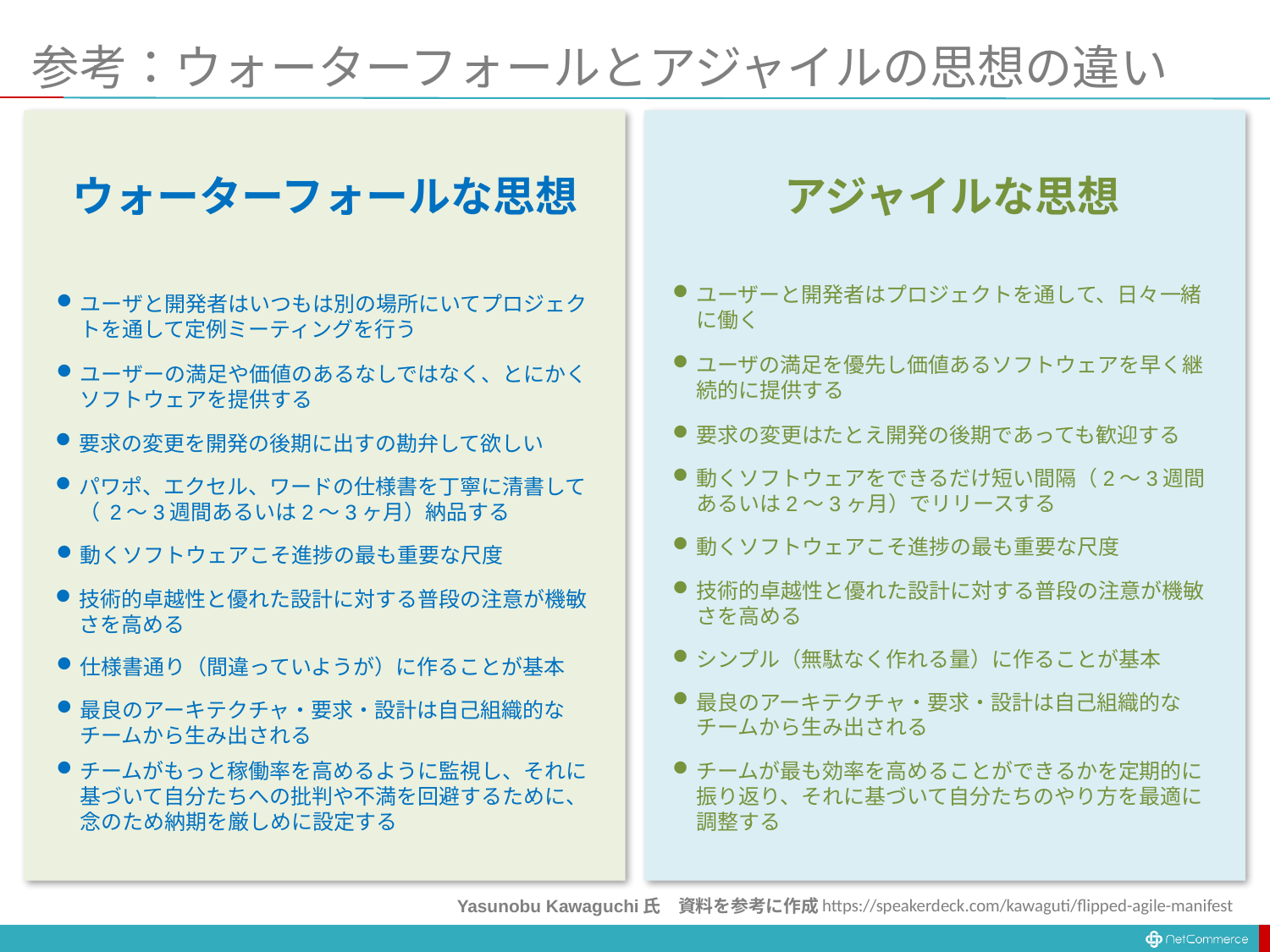

# 参考：ウォーターフォールとアジャイルの思想の違い

アジャイルな思想
ユーザーと開発者はプロジェクトを通して、日々一緒に働く
ユーザの満足を優先し価値あるソフトウェアを早く継続的に提供する
要求の変更はたとえ開発の後期であっても歓迎する
動くソフトウェアをできるだけ短い間隔（2〜3週間あるいは2〜3ヶ月）でリリースする
動くソフトウェアこそ進捗の最も重要な尺度
技術的卓越性と優れた設計に対する普段の注意が機敏さを高める
シンプル（無駄なく作れる量）に作ることが基本
最良のアーキテクチャ・要求・設計は自己組織的なチームから生み出される
チームが最も効率を高めることができるかを定期的に振り返り、それに基づいて自分たちのやり方を最適に調整する
ウォーターフォールな思想
ユーザと開発者はいつもは別の場所にいてプロジェクトを通して定例ミーティングを行う
ユーザーの満足や価値のあるなしではなく、とにかくソフトウェアを提供する
要求の変更を開発の後期に出すの勘弁して欲しい
パワポ、エクセル、ワードの仕様書を丁寧に清書して（ 2〜3週間あるいは2〜3ヶ月）納品する
動くソフトウェアこそ進捗の最も重要な尺度
技術的卓越性と優れた設計に対する普段の注意が機敏さを高める
仕様書通り（間違っていようが）に作ることが基本
最良のアーキテクチャ・要求・設計は自己組織的なチームから生み出される
チームがもっと稼働率を高めるように監視し、それに基づいて自分たちへの批判や不満を回避するために、念のため納期を厳しめに設定する
https://speakerdeck.com/kawaguti/flipped-agile-manifest
Yasunobu Kawaguchi氏　資料を参考に作成